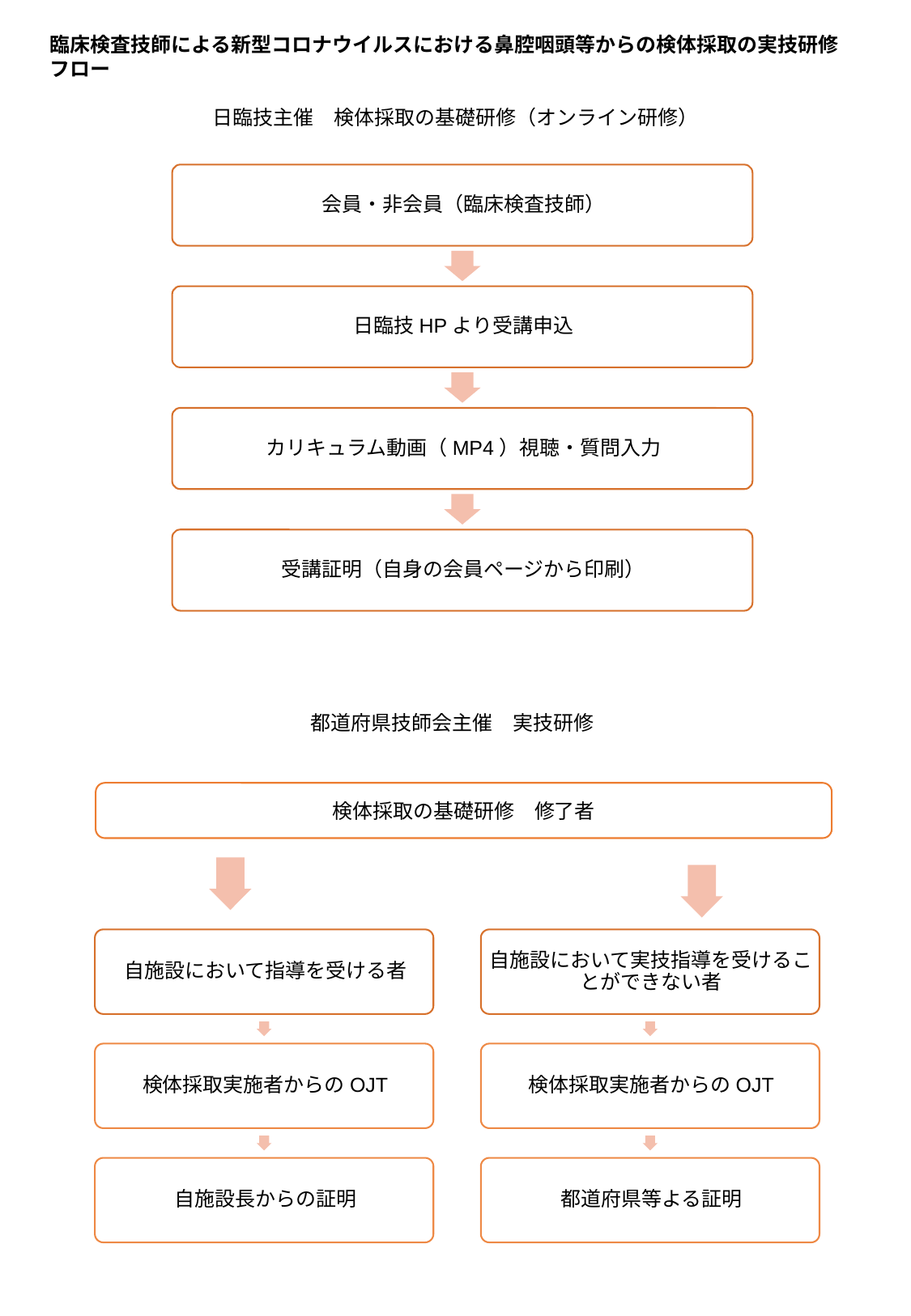

臨床検査技師による新型コロナウイルスにおける鼻腔咽頭等からの検体採取の実技研修フロー
日臨技主催　検体採取の基礎研修（オンライン研修）
会員・非会員（臨床検査技師）

日臨技HPより受講申込

カリキュラム動画（MP4）視聴・質問入力

受講証明（自身の会員ページから印刷）
都道府県技師会主催　実技研修
検体採取の基礎研修　修了者

自施設において指導を受ける者
検体採取実施者からのOJT
自施設長からの証明
自施設において実技指導を受けることができない者
検体採取実施者からのOJT
都道府県等よる証明